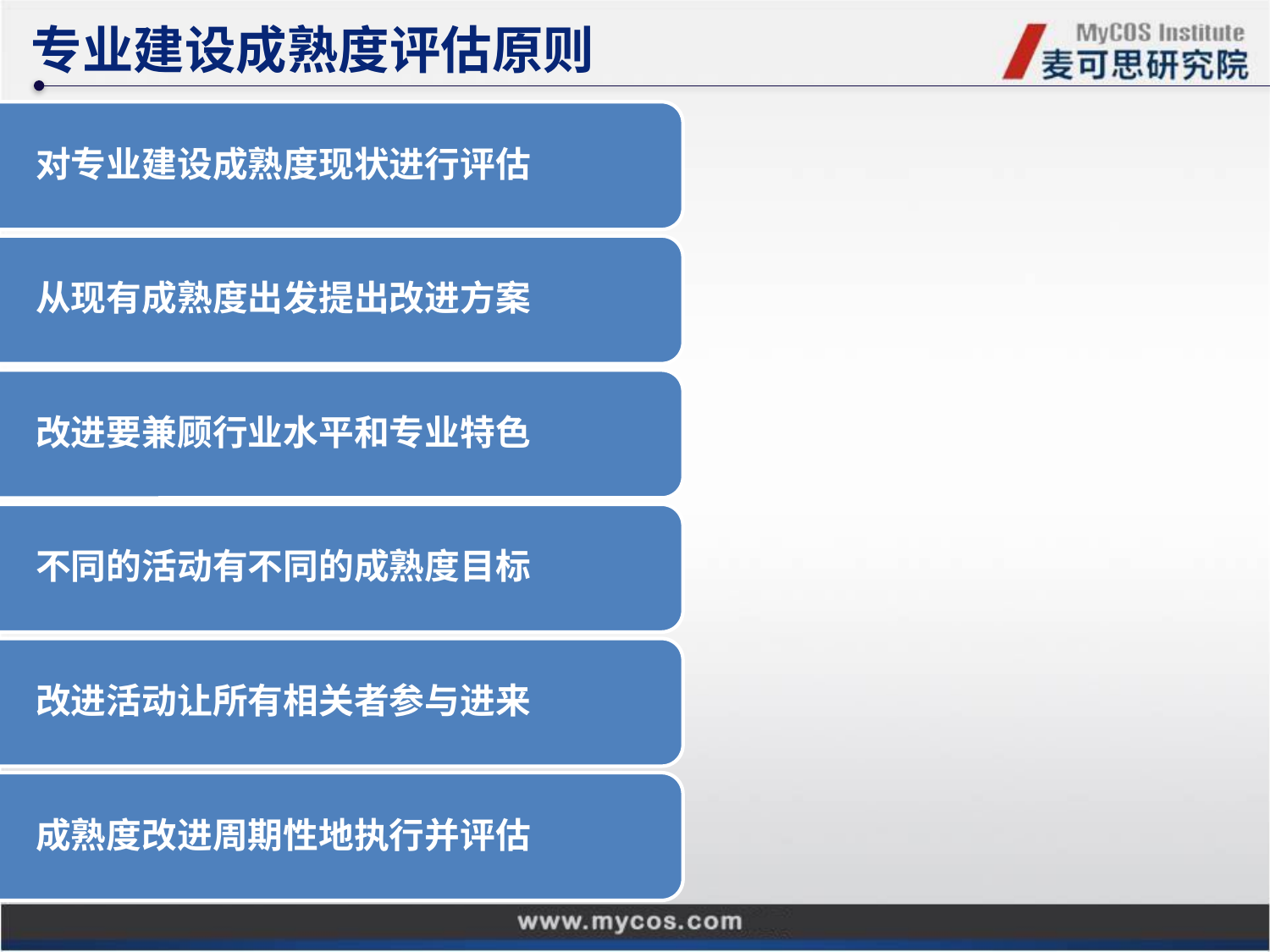

专业建设成熟度评估原则
对专业建设成熟度现状进行评估
从现有成熟度出发提出改进方案
改进要兼顾行业水平和专业特色
不同的活动有不同的成熟度目标
改进活动让所有相关者参与进来
成熟度改进周期性地执行并评估